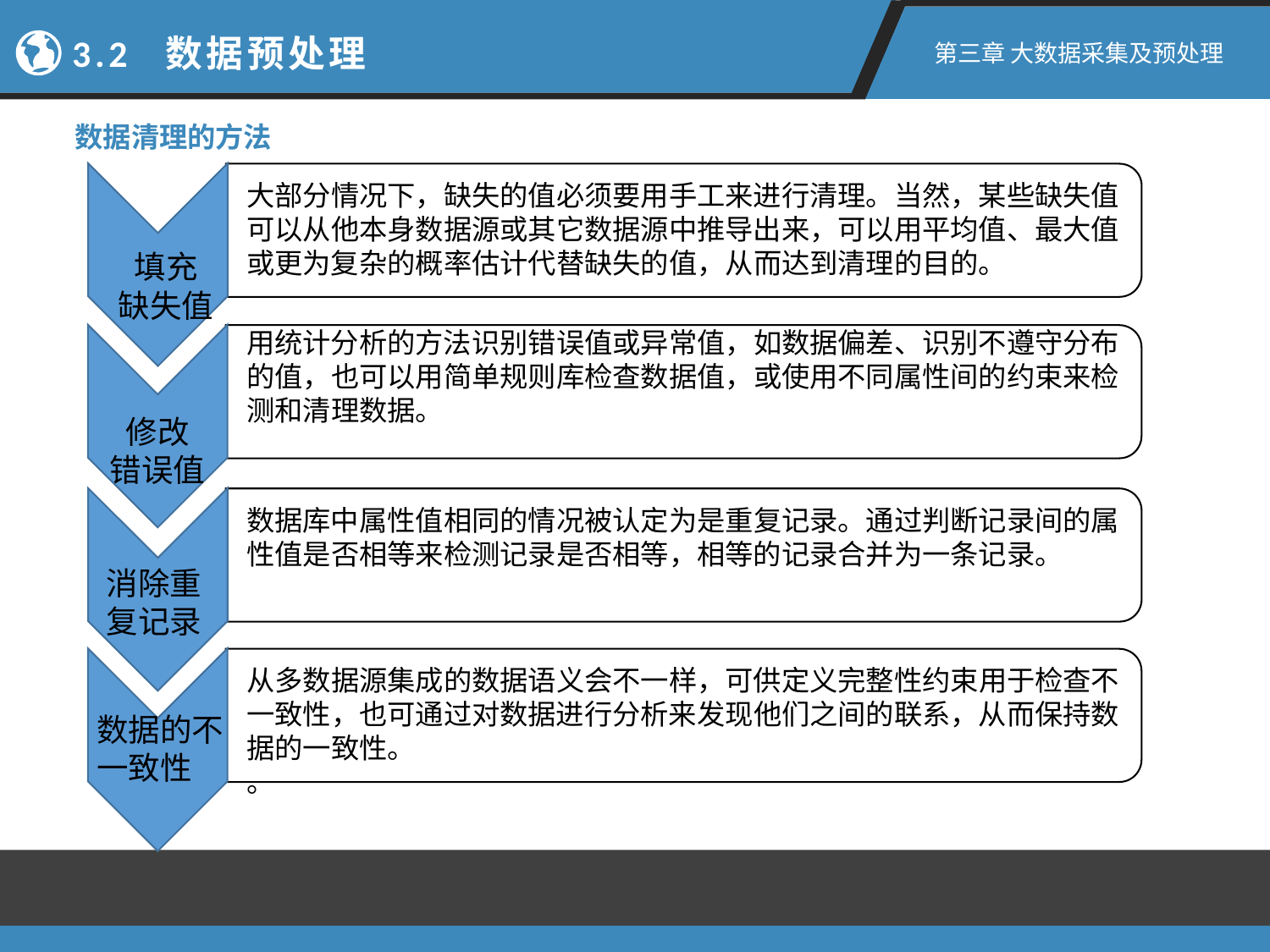

3.2  数据预处理

第三章 大数据采集及预处理
数据清理的方法

大部分情况下，缺失的值必须要用手工来进行清理。当然，某些缺失值可以从他本身数据源或其它数据源中推导出来，可以用平均值、最大值或更为复杂的概率估计代替缺失的值，从而达到清理的目的。

填充
缺失值

用统计分析的方法识别错误值或异常值，如数据偏差、识别不遵守分布的值，也可以用简单规则库检查数据值，或使用不同属性间的约束来检测和清理数据。

修改
错误值

数据库中属性值相同的情况被认定为是重复记录。通过判断记录间的属性值是否相等来检测记录是否相等，相等的记录合并为一条记录。

消除重复记录

从多数据源集成的数据语义会不一样，可供定义完整性约束用于检查不一致性，也可通过对数据进行分析来发现他们之间的联系，从而保持数据的一致性。
。

数据的不一致性